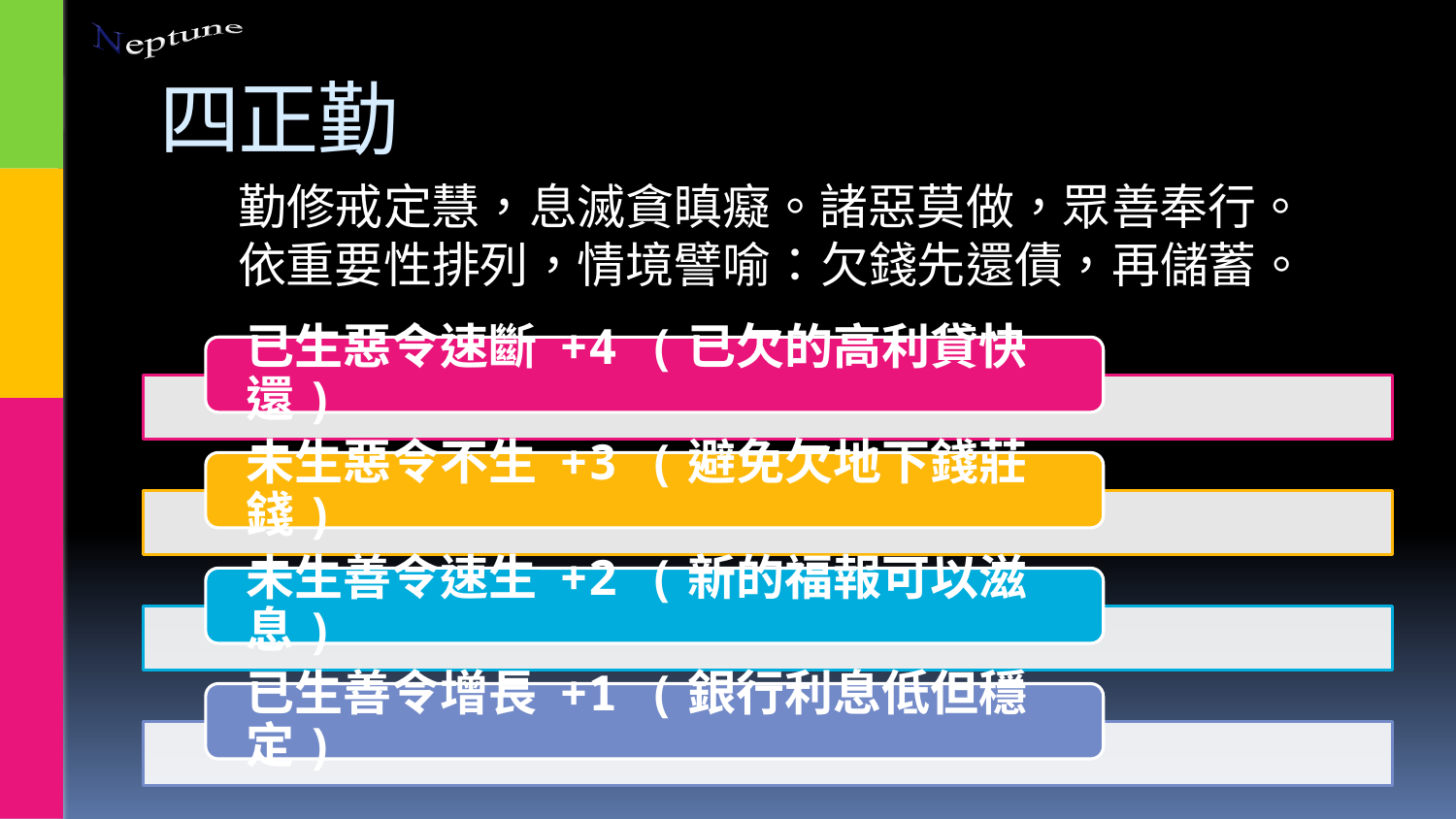

# 四正勤
勤修戒定慧，息滅貪瞋癡。諸惡莫做，眾善奉行。依重要性排列，情境譬喻：欠錢先還債，再儲蓄。
已生惡令速斷 +4 (已欠的高利貸快還)
未生惡令不生 +3 (避免欠地下錢莊錢)
未生善令速生 +2 (新的福報可以滋息)
已生善令增長 +1 (銀行利息低但穩定)